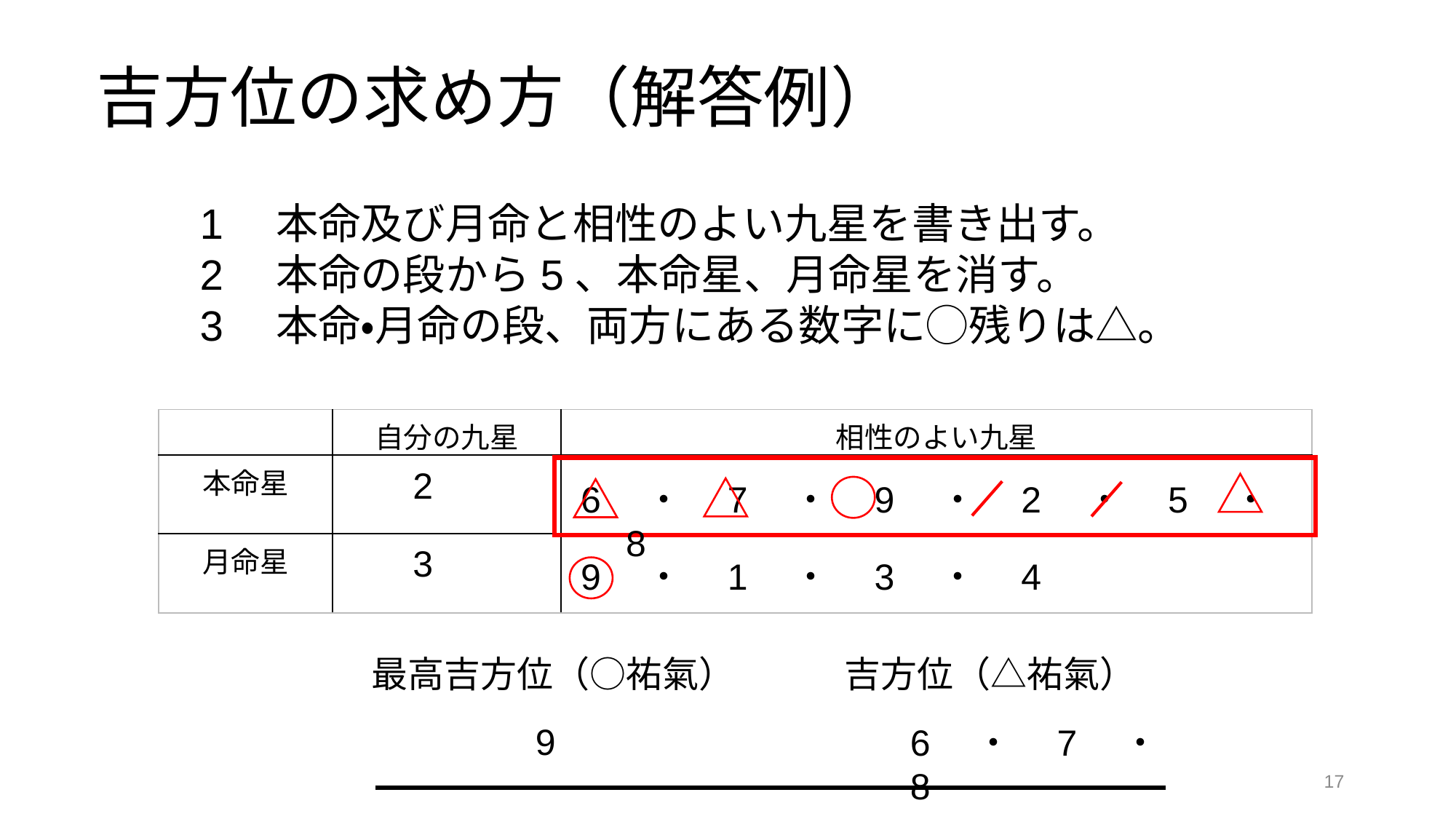

# 吉方位の求め方（解答例）
1　本命及び月命と相性のよい九星を書き出す。
2　本命の段から5、本命星、月命星を消す。
3　本命・月命の段、両方にある数字に◯残りは△。
|  | 自分の九星 | 相性のよい九星 |
| --- | --- | --- |
| 本命星 |  |  |
| 月命星 |  |  |

2
6　・　7　・　9　・　2　・　5　・　8

3
9　・　1　・　3　・　4

最高吉方位（○祐氣）　　　吉方位（△祐氣）

9
6　・　7　・　8
17